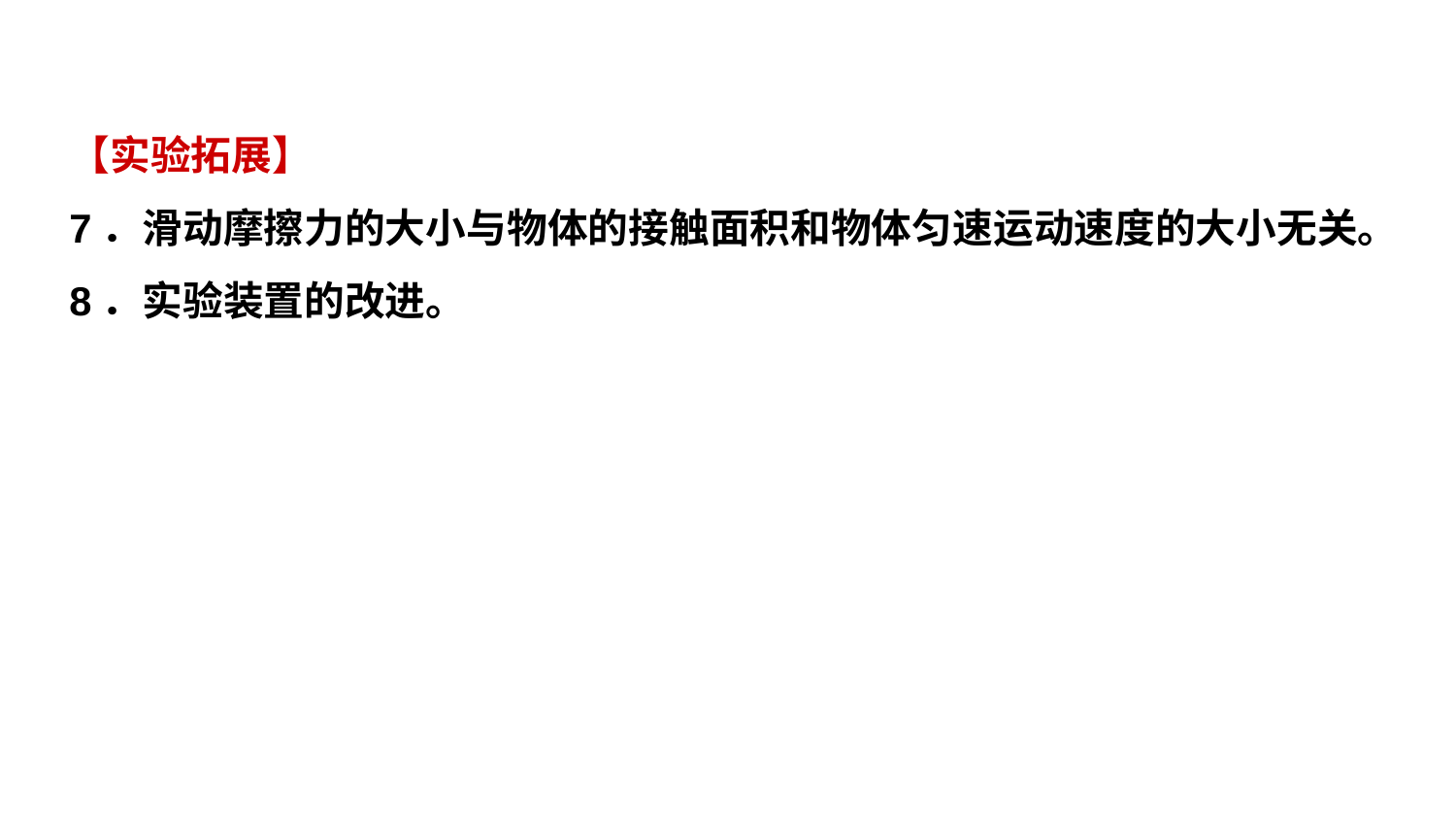

【实验拓展】
7．滑动摩擦力的大小与物体的接触面积和物体匀速运动速度的大小无关。
8．实验装置的改进。